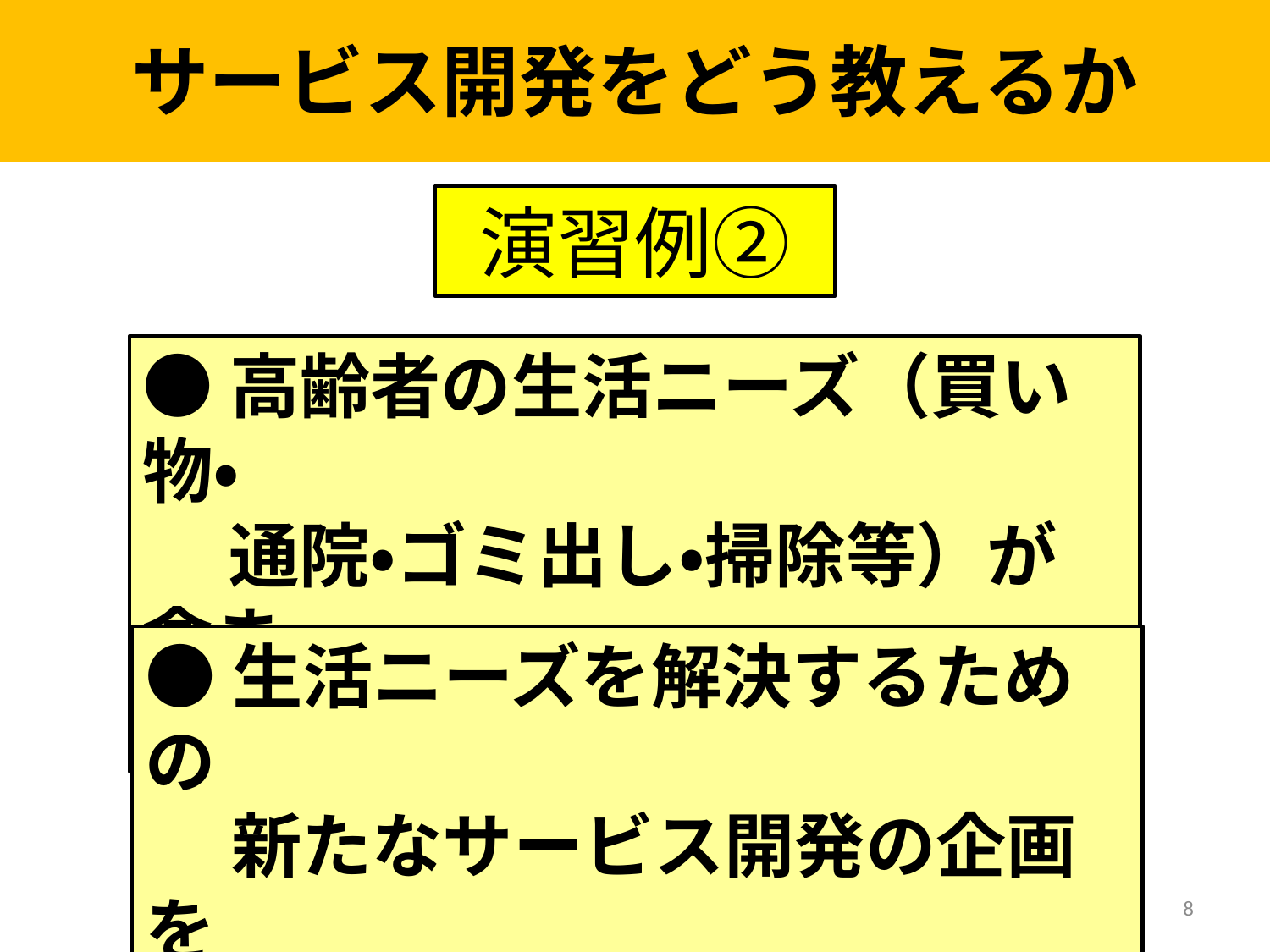

サービス開発をどう教えるか
演習例②
●高齢者の生活ニーズ（買い物・
　 通院・ゴミ出し・掃除等）が含ま
   れた簡単な個別事例を用意
●生活ニーズを解決するための
　 新たなサービス開発の企画を
   話し合う
8